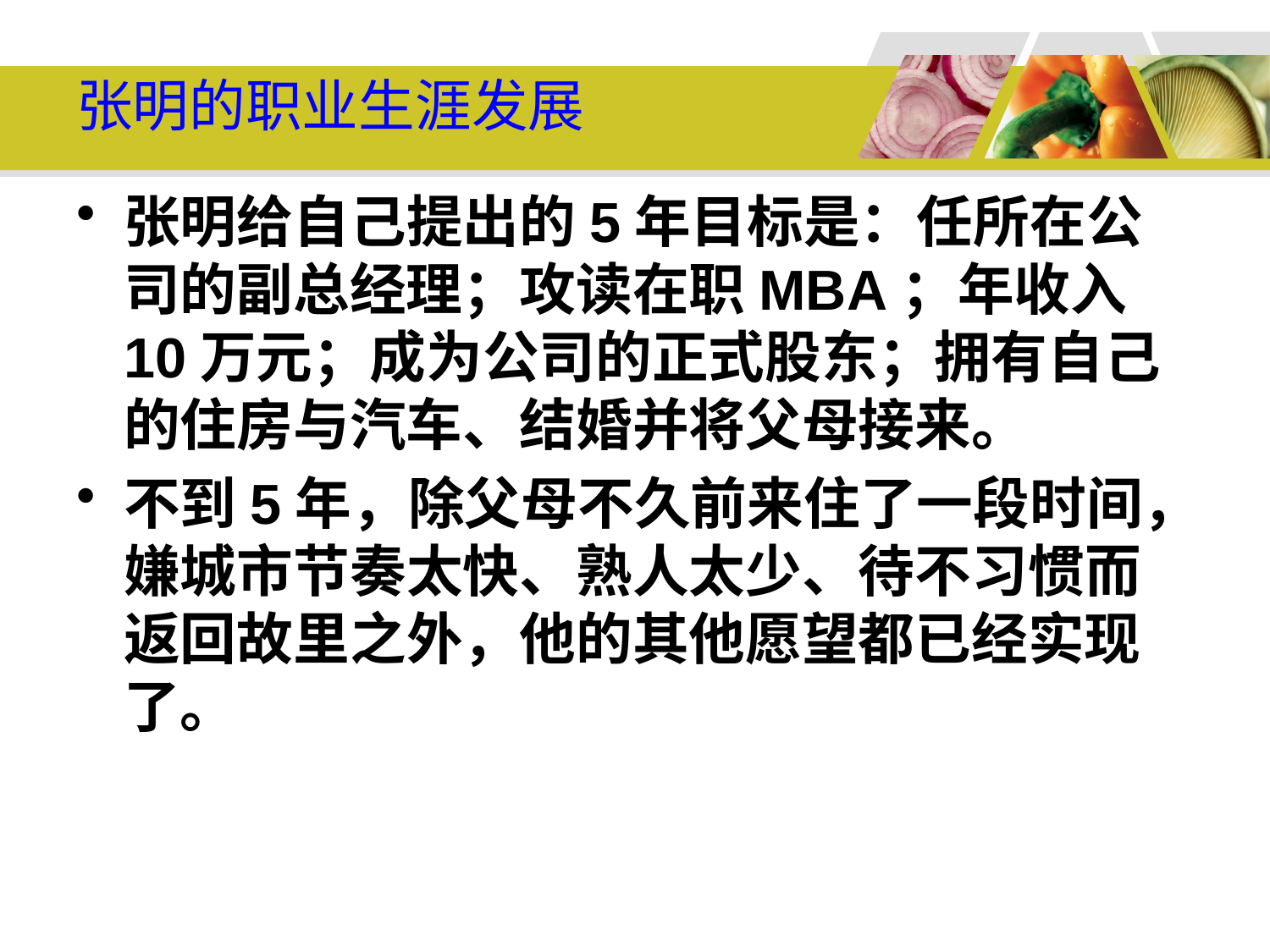

# 张明的职业生涯发展
张明给自己提出的5年目标是：任所在公司的副总经理；攻读在职MBA；年收入10万元；成为公司的正式股东；拥有自己的住房与汽车、结婚并将父母接来。
不到5年，除父母不久前来住了一段时间，嫌城市节奏太快、熟人太少、待不习惯而返回故里之外，他的其他愿望都已经实现了。